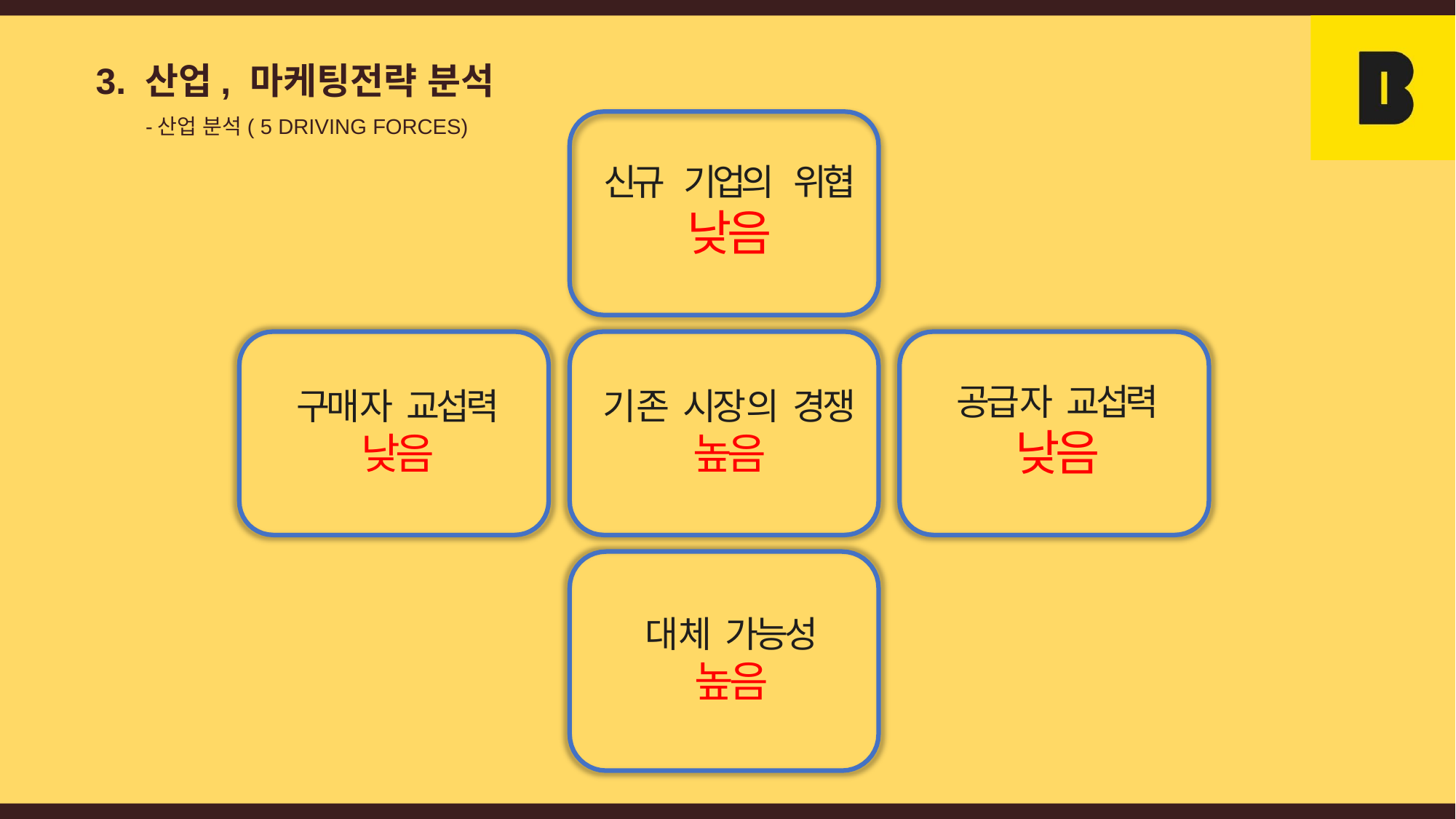

3. 산업, 마케팅전략 분석
-산업 분석( 5 DRIVING FORCES)

신규	기업의	위협
낮음

공급자	교섭력
낮음
구매자	교섭력
낮음
기존	시장의	경쟁
높음

대체	가능성
높음